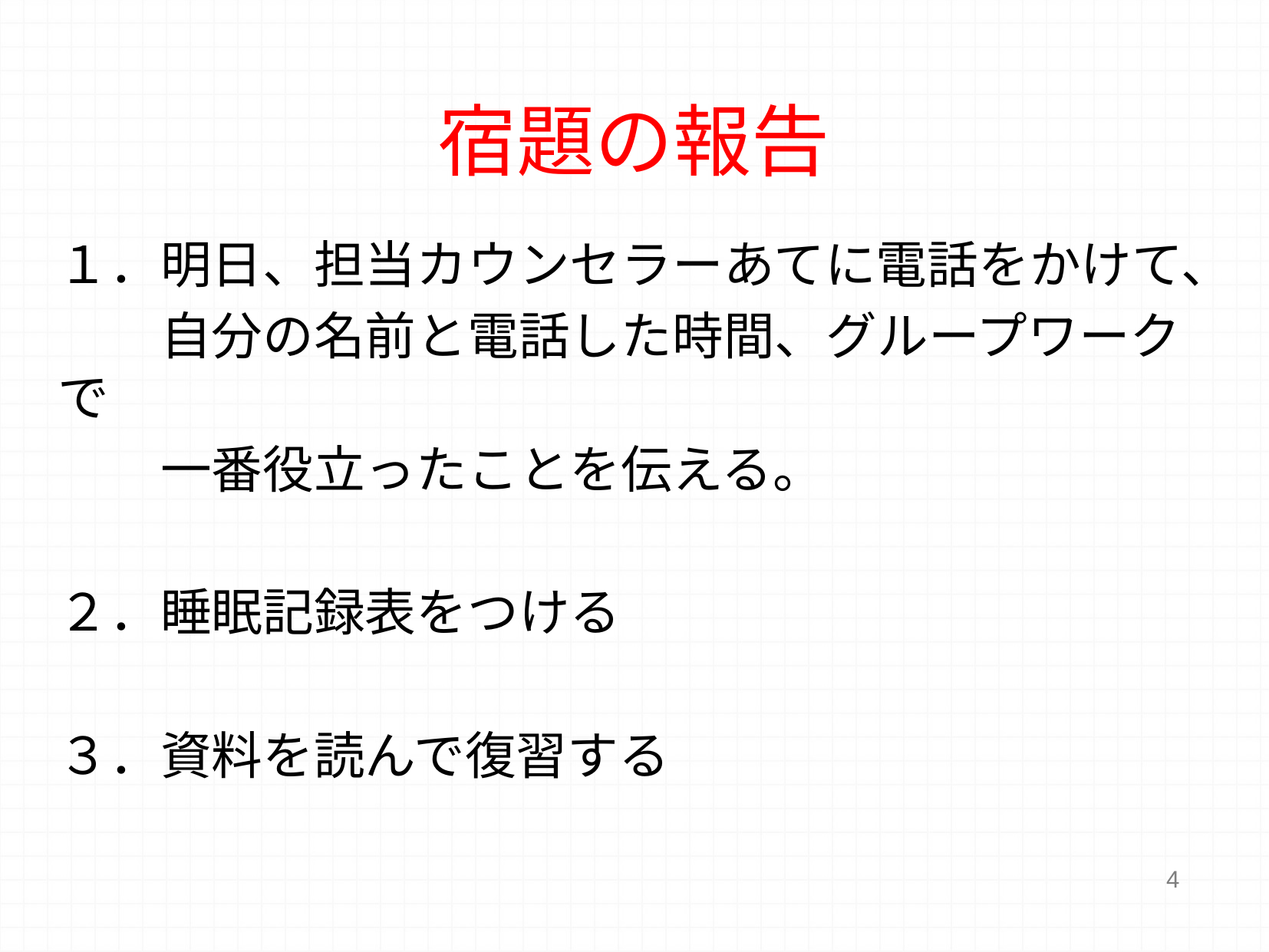

# 宿題の報告
１．明日、担当カウンセラーあてに電話をかけて、
　　自分の名前と電話した時間、グループワークで
　　一番役立ったことを伝える。

２．睡眠記録表をつける

３．資料を読んで復習する

4